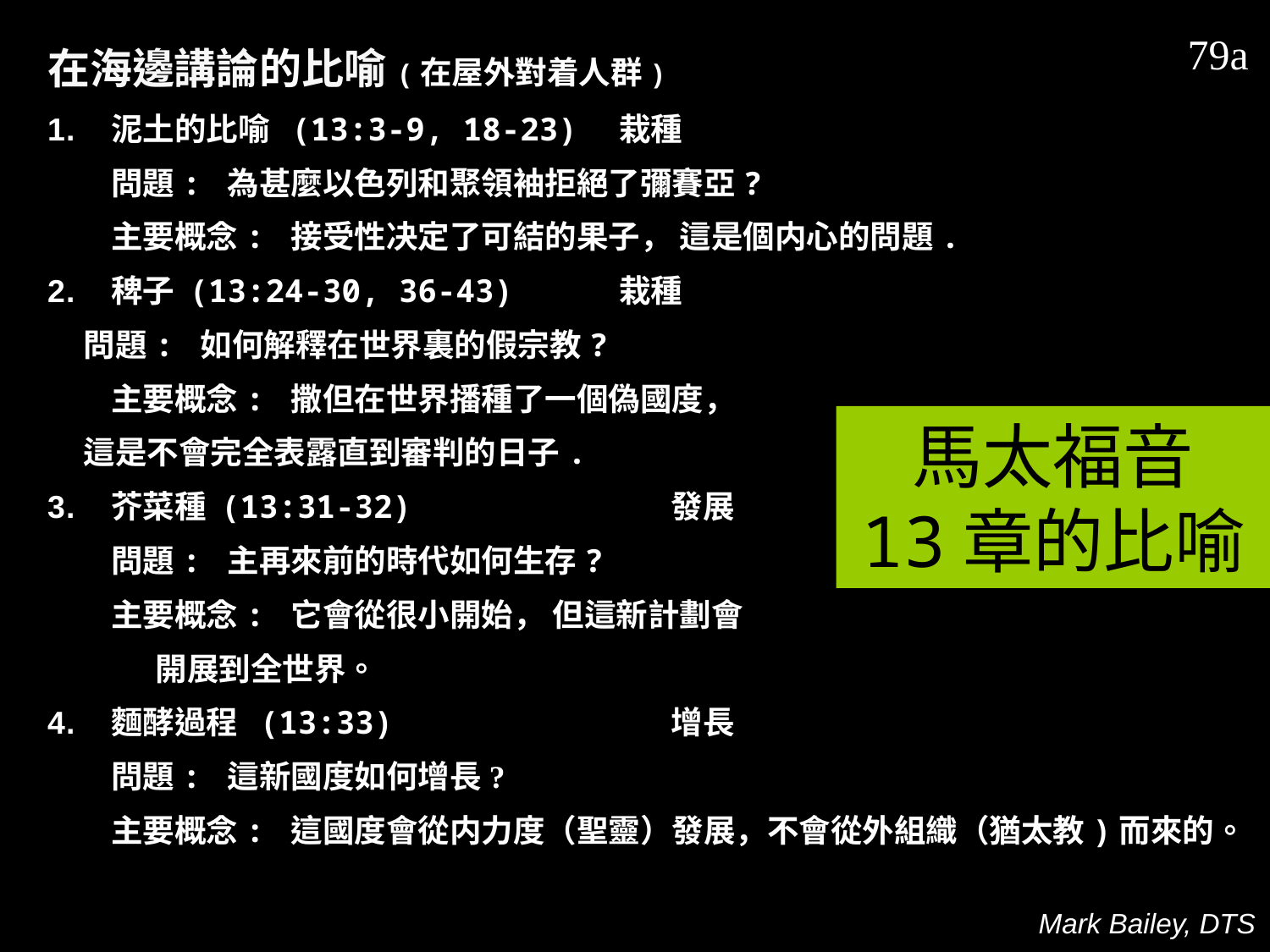

79a
在海邊講論的比喻(在屋外對着人群)
泥土的比喻  (13:3-9, 18-23)	栽種
	問題: 為甚麼以色列和聚領袖拒絕了彌賽亞?
	主要概念: 接受性决定了可結的果子， 這是個内心的問題.
稗子 (13:24-30, 36-43)	栽種
    問題: 如何解釋在世界裏的假宗教?
	主要概念: 撒但在世界播種了一個偽國度，
    這是不會完全表露直到審判的日子.
芥菜種 (13:31-32)	         發展
	問題: 主再來前的時代如何生存?
	主要概念: 它會從很小開始， 但這新計劃會
              開展到全世界。
麵酵過程  (13:33)	         增長
 	問題: 這新國度如何增長?
	主要概念: 這國度會從内力度（聖靈）發展，不會從外組織（猶太教)而來的。
馬太福音
13章的比喻
Mark Bailey, DTS